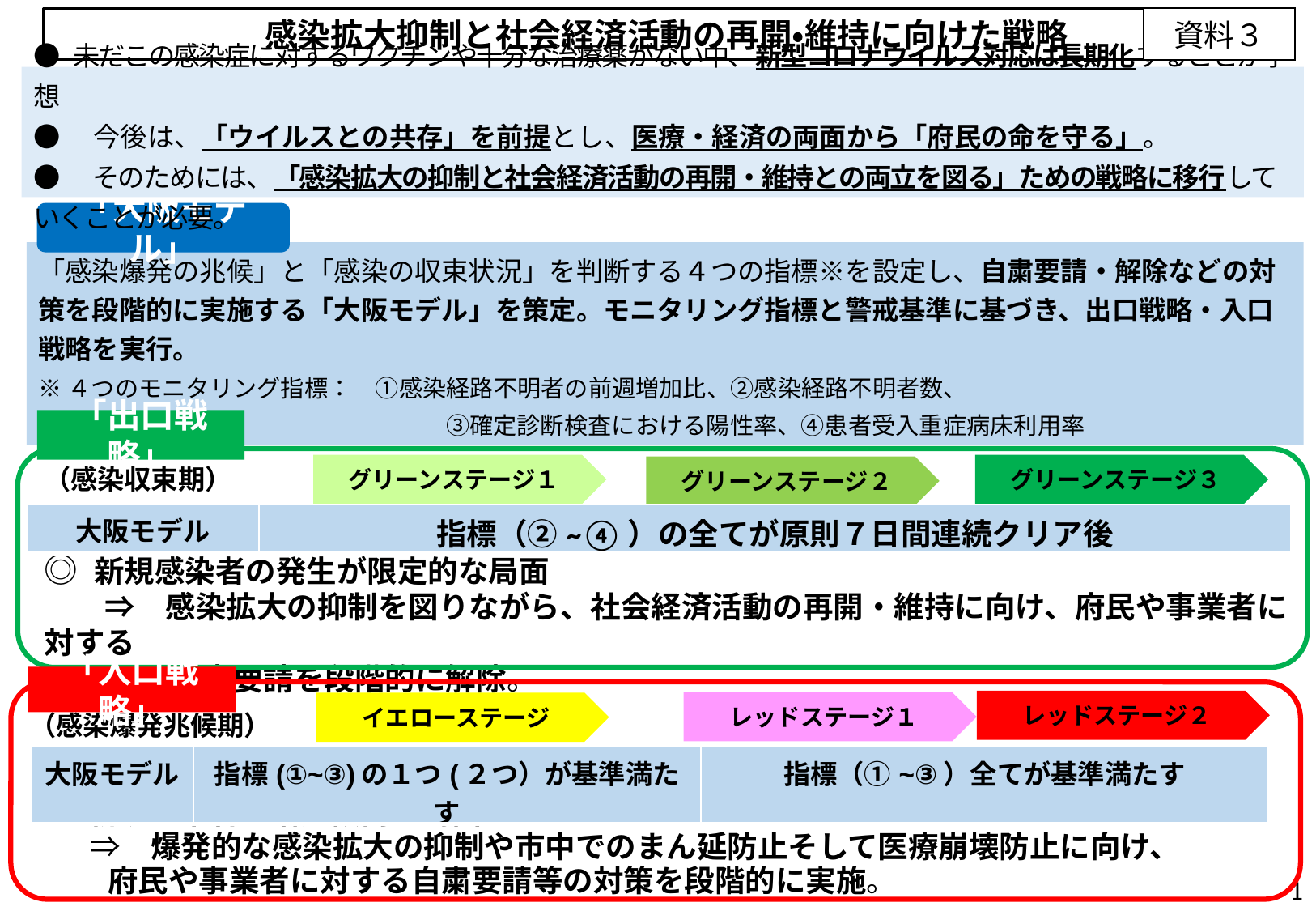

感染拡大抑制と社会経済活動の再開・維持に向けた戦略
資料３
● 未だこの感染症に対するワクチンや十分な治療薬がない中、新型コロナウイルス対応は長期化することが予想
●　今後は、「ウイルスとの共存」を前提とし、医療・経済の両面から「府民の命を守る」。
●　そのためには、「感染拡大の抑制と社会経済活動の再開・維持との両立を図る」ための戦略に移行していくことが必要。
「大阪モデル」
「感染爆発の兆候」と「感染の収束状況」を判断する４つの指標※を設定し、自粛要請・解除などの対策を段階的に実施する「大阪モデル」を策定。モニタリング指標と警戒基準に基づき、出口戦略・入口戦略を実行。
※４つのモニタリング指標：　①感染経路不明者の前週増加比、②感染経路不明者数、
　　　　　　　　　　　　　　　　　 ③確定診断検査における陽性率、④患者受入重症病床利用率
「出口戦略」

グリーンステージ１
グリーンステージ３
（感染収束期）
グリーンステージ２
| 大阪モデル | 指標（②~④）の全てが原則７日間連続クリア後 |
| --- | --- |
◎ 新規感染者の発生が限定的な局面
　　⇒　感染拡大の抑制を図りながら、社会経済活動の再開・維持に向け、府民や事業者に対する
　　　　 自粛要請を段階的に解除。
「入口戦略」

レッドステージ２
レッドステージ１
イエローステージ
（感染爆発兆候期）
| 大阪モデル | 指標(①~③)の１つ(２つ）が基準満たす | 指標（①~③）全てが基準満たす |
| --- | --- | --- |
◎ 新規感染者が増加傾向の局面
  　⇒　爆発的な感染拡大の抑制や市中でのまん延防止そして医療崩壊防止に向け、
         府民や事業者に対する自粛要請等の対策を段階的に実施。
1